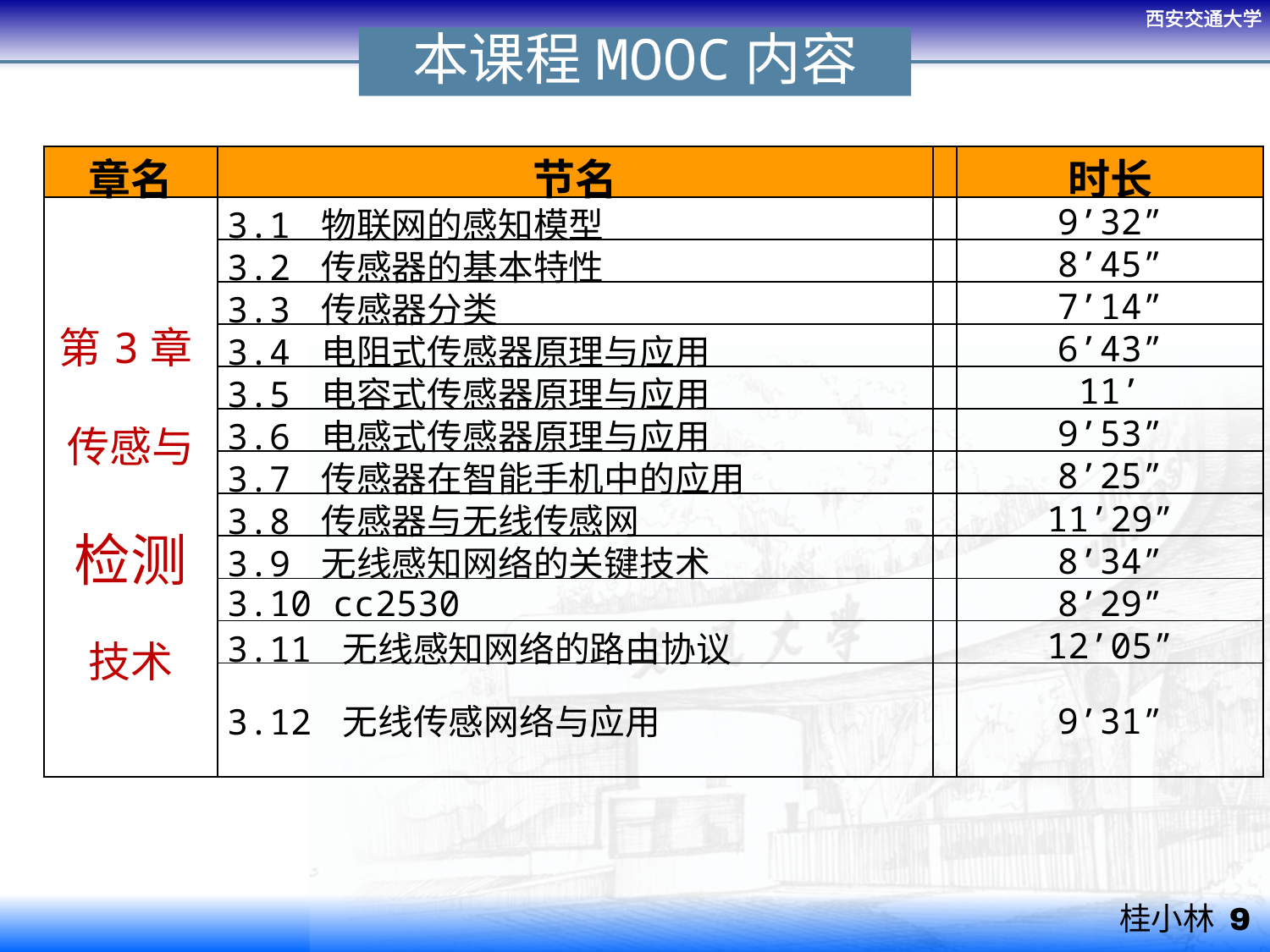

本课程MOOC内容
| 章名 | 节名 |  | 时长 |
| --- | --- | --- | --- |
| 第3章 传感与检测技术 | 3.1 物联网的感知模型 |  | 9’32” |
|  | 3.2 传感器的基本特性 |  | 8’45” |
|  | 3.3 传感器分类 |  | 7’14” |
|  | 3.4 电阻式传感器原理与应用 |  | 6’43” |
|  | 3.5 电容式传感器原理与应用 |  | 11’ |
|  | 3.6 电感式传感器原理与应用 |  | 9’53” |
|  | 3.7 传感器在智能手机中的应用 |  | 8’25” |
|  | 3.8 传感器与无线传感网 |  | 11’29” |
|  | 3.9 无线感知网络的关键技术 |  | 8’34” |
|  | 3.10 cc2530 |  | 8’29” |
|  | 3.11 无线感知网络的路由协议 |  | 12’05” |
|  | 3.12 无线传感网络与应用 |  | 9’31” |
桂小林 9